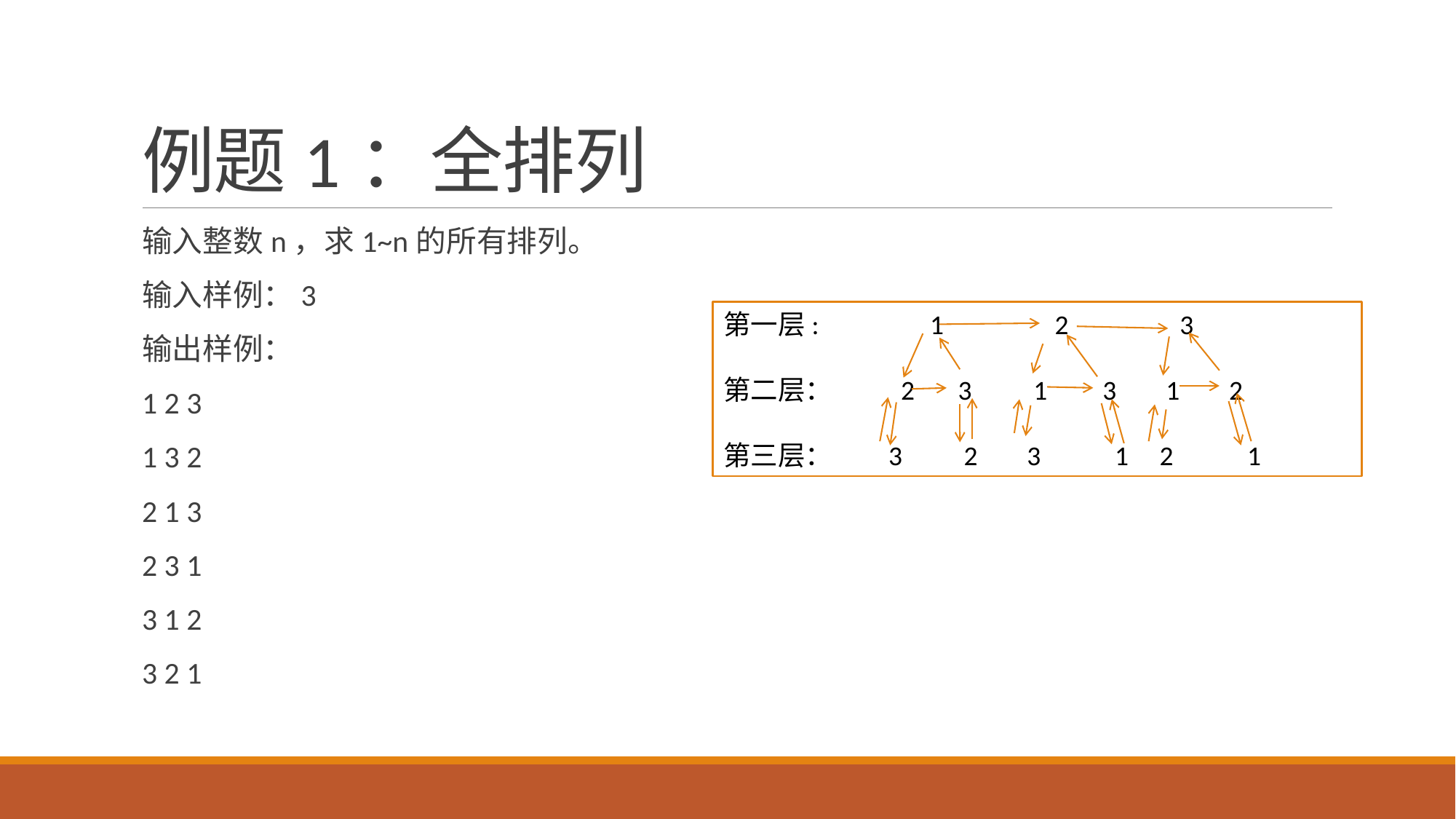

# 例题1：全排列
输入整数n，求1~n的所有排列。
输入样例：3
输出样例：
1 2 3
1 3 2
2 1 3
2 3 1
3 1 2
3 2 1
第一层:                  1                  2                  3

第二层：          2       3          1         3        1        2

第三层：        3          2        3            1     2            1